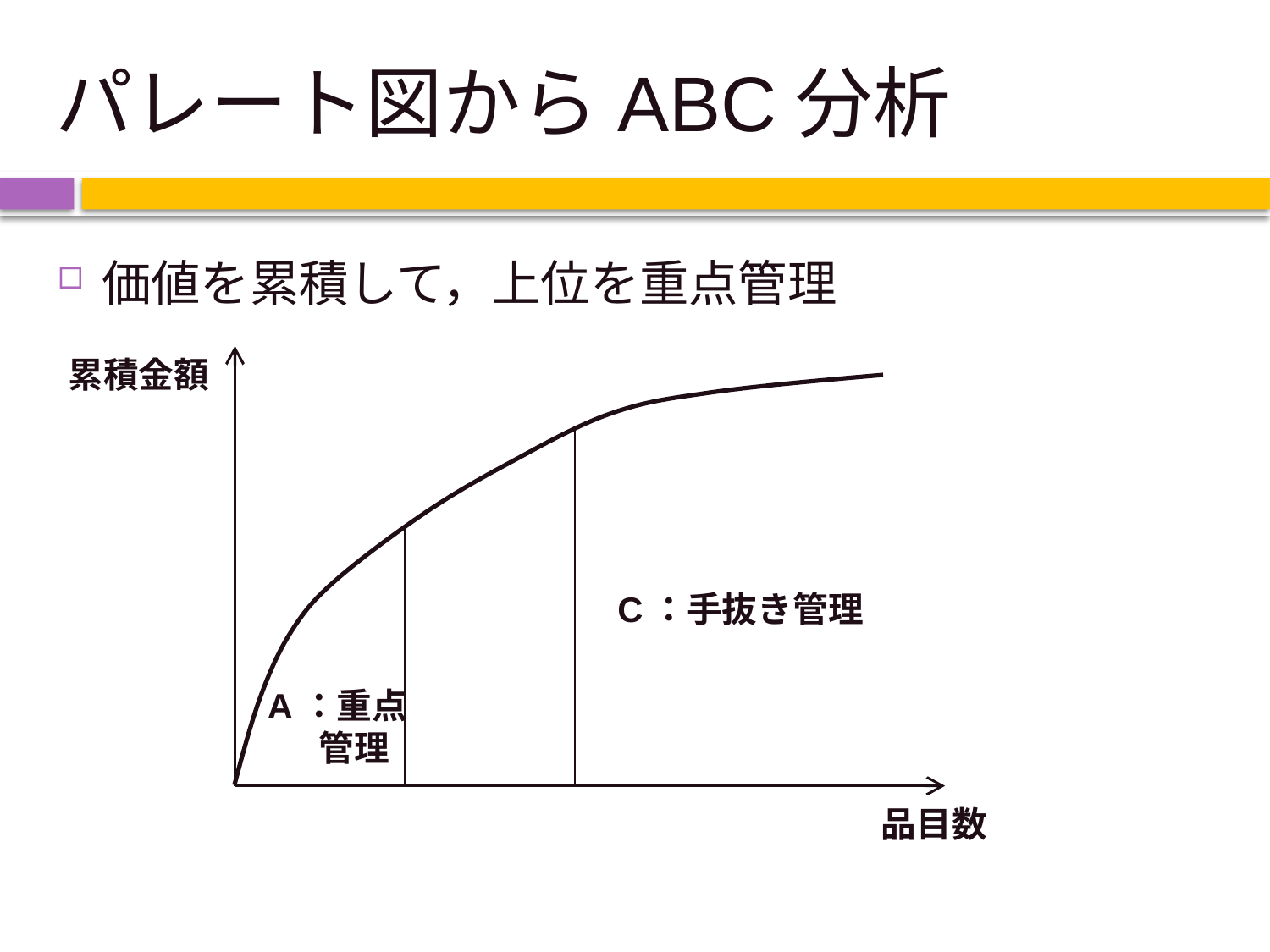

# パレート図からABC分析
価値を累積して，上位を重点管理
累積金額

C：手抜き管理
A：重点
　  管理
品目数